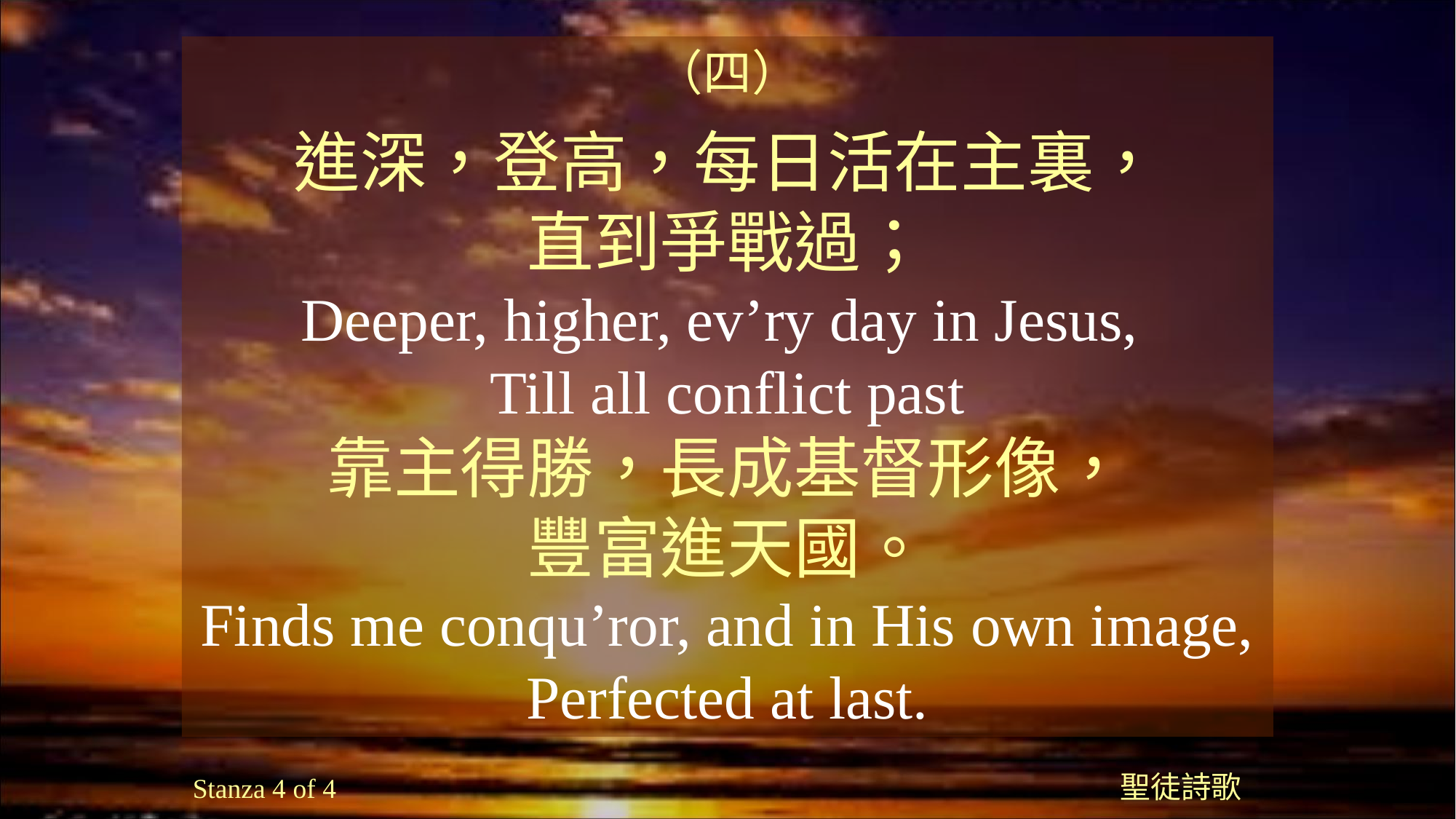

（四）

進深，登高，每日活在主裏，
直到爭戰過；
Deeper, higher, ev’ry day in Jesus,
Till all conflict past
靠主得勝，長成基督形像，
豐富進天國。
Finds me conqu’ror, and in His own image, Perfected at last.
聖徒詩歌
Stanza 4 of 4